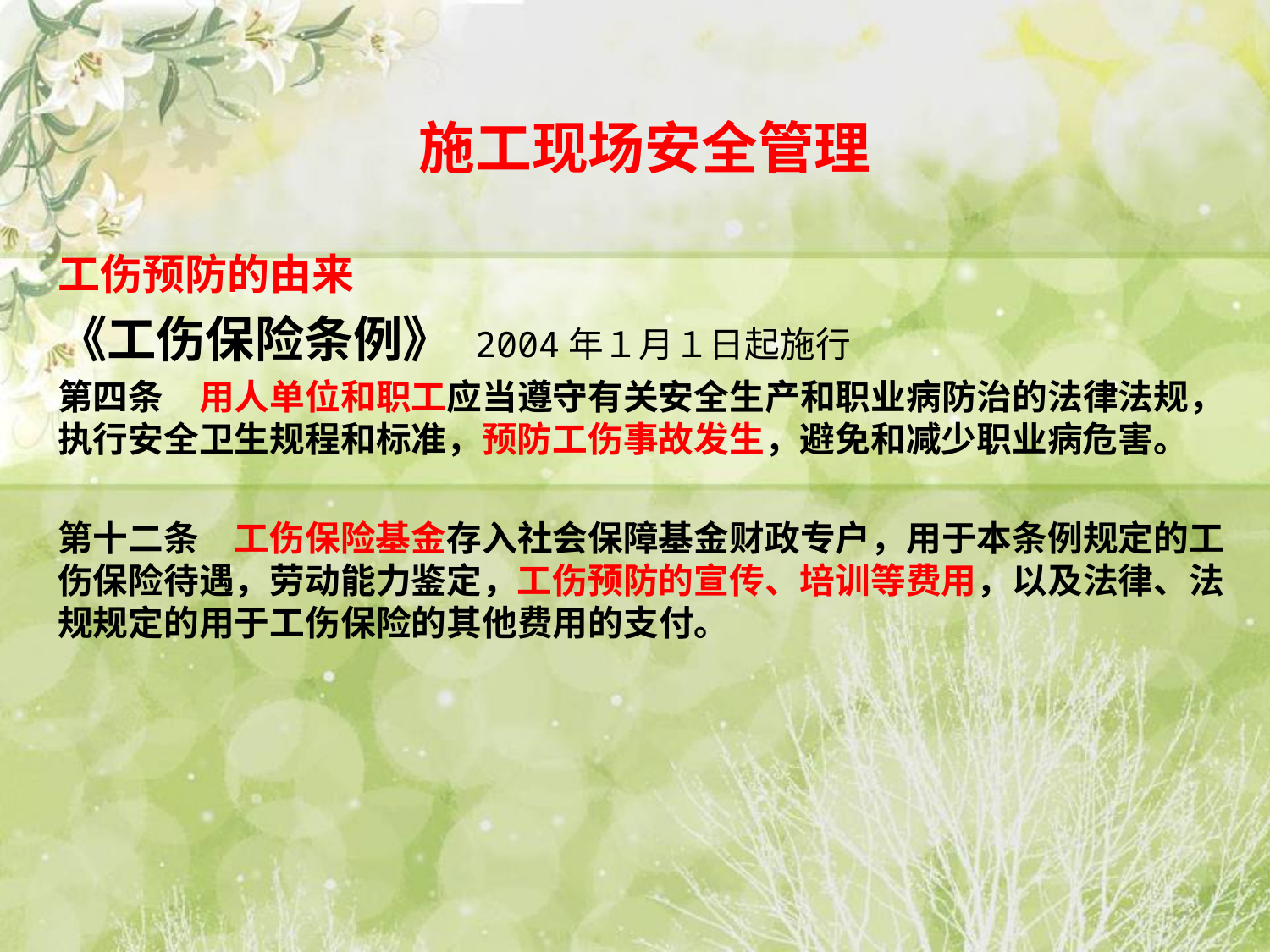

#
施工现场安全管理

工伤预防的由来
《工伤保险条例》 2004年１月１日起施行
第四条　用人单位和职工应当遵守有关安全生产和职业病防治的法律法规，执行安全卫生规程和标准，预防工伤事故发生，避免和减少职业病危害。

第十二条　工伤保险基金存入社会保障基金财政专户，用于本条例规定的工伤保险待遇，劳动能力鉴定，工伤预防的宣传、培训等费用，以及法律、法规规定的用于工伤保险的其他费用的支付。